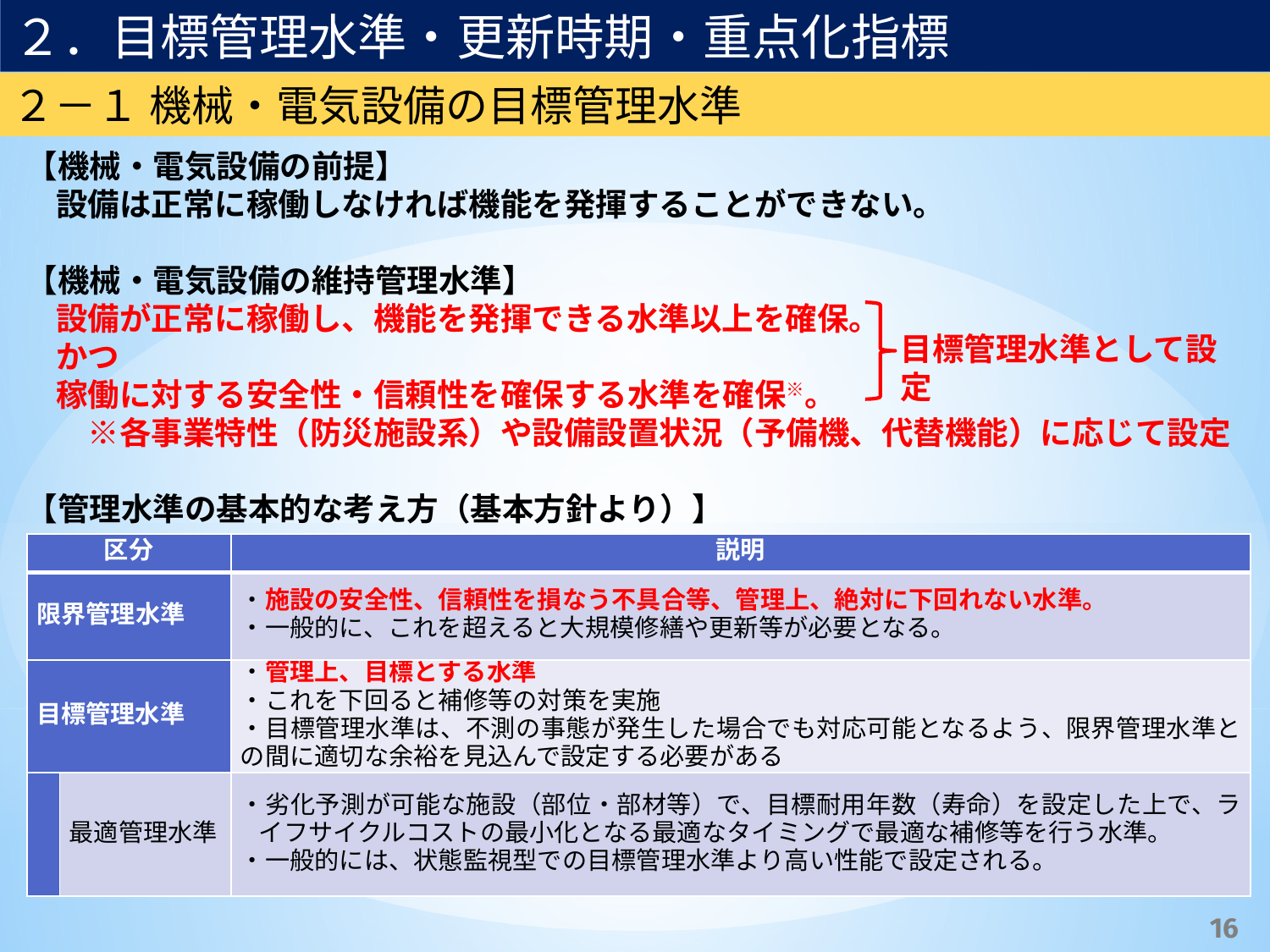

２．目標管理水準・更新時期・重点化指標
２－１ 機械・電気設備の目標管理水準
【機械・電気設備の前提】
設備は正常に稼働しなければ機能を発揮することができない。

【機械・電気設備の維持管理水準】
設備が正常に稼働し、機能を発揮できる水準以上を確保。
かつ
稼働に対する安全性・信頼性を確保する水準を確保※。
　※各事業特性（防災施設系）や設備設置状況（予備機、代替機能）に応じて設定

【管理水準の基本的な考え方（基本方針より）】

目標管理水準として設定
| 区分 |  | 説明 |
| --- | --- | --- |
| 限界管理水準 |  | ・施設の安全性、信頼性を損なう不具合等、管理上、絶対に下回れない水準。 ・一般的に、これを超えると大規模修繕や更新等が必要となる。 |
| 目標管理水準 |  | ・管理上、目標とする水準 ・これを下回ると補修等の対策を実施 ・目標管理水準は、不測の事態が発生した場合でも対応可能となるよう、限界管理水準との間に適切な余裕を見込んで設定する必要がある |
|  | 最適管理水準 | ・劣化予測が可能な施設（部位・部材等）で、目標耐用年数（寿命）を設定した上で、ライフサイクルコストの最小化となる最適なタイミングで最適な補修等を行う水準。 ・一般的には、状態監視型での目標管理水準より高い性能で設定される。 |
16